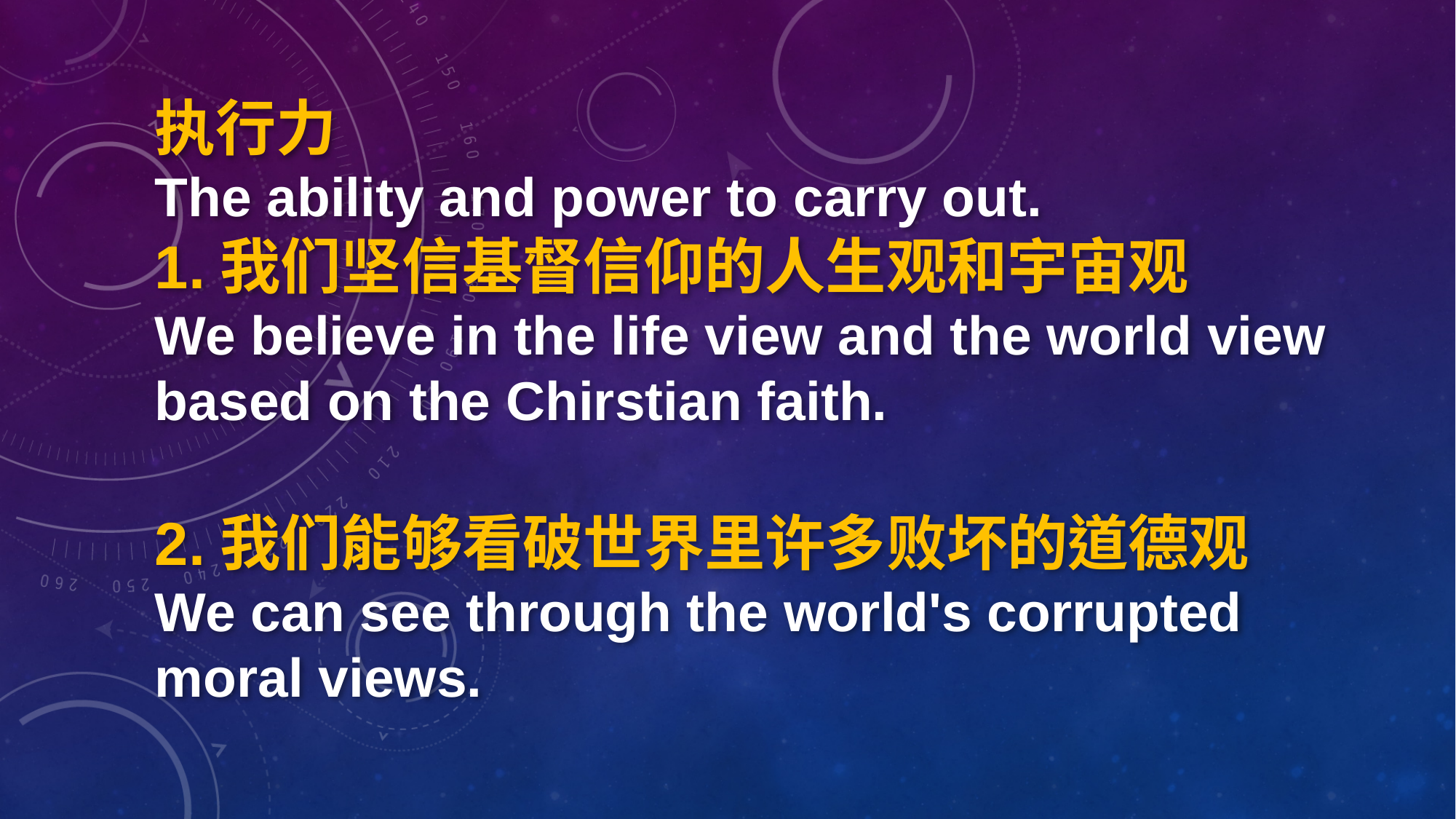

执行力
The ability and power to carry out.
1.我们坚信基督信仰的人生观和宇宙观
We believe in the life view and the world view based on the Chirstian faith.

2.我们能够看破世界里许多败坏的道德观
We can see through the world's corrupted moral views.